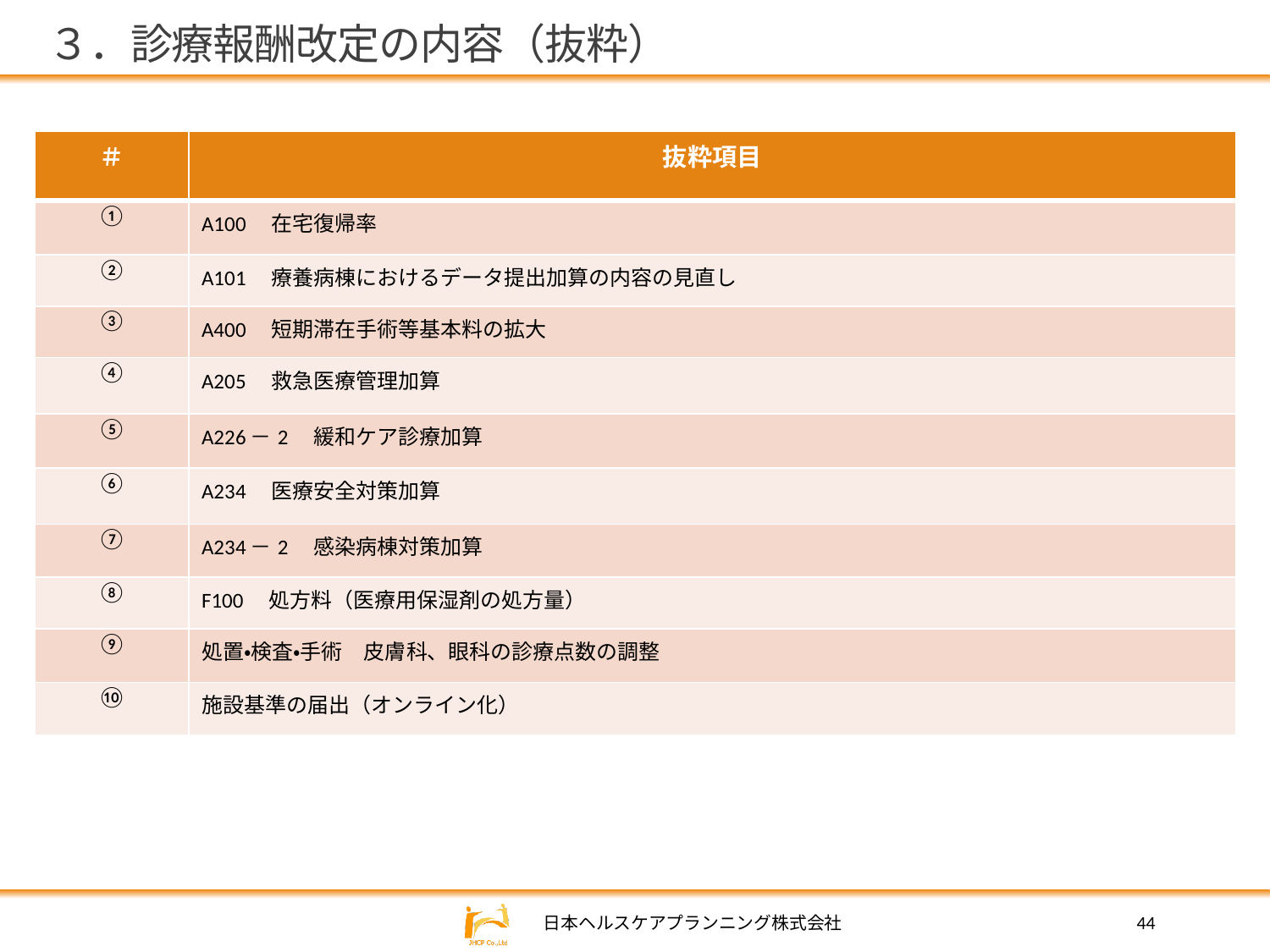

# ３．診療報酬改定の内容（抜粋）
| ＃ | 抜粋項目 |
| --- | --- |
| ① | A100　在宅復帰率 |
| ② | A101　療養病棟におけるデータ提出加算の内容の見直し |
| ③ | A400　短期滞在手術等基本料の拡大 |
| ④ | A205　救急医療管理加算 |
| ⑤ | A226－2　緩和ケア診療加算 |
| ⑥ | A234　医療安全対策加算 |
| ⑦ | A234－2　感染病棟対策加算 |
| ⑧ | F100　処方料（医療用保湿剤の処方量） |
| ⑨ | 処置・検査・手術　皮膚科、眼科の診療点数の調整 |
| ⑩ | 施設基準の届出（オンライン化） |
44